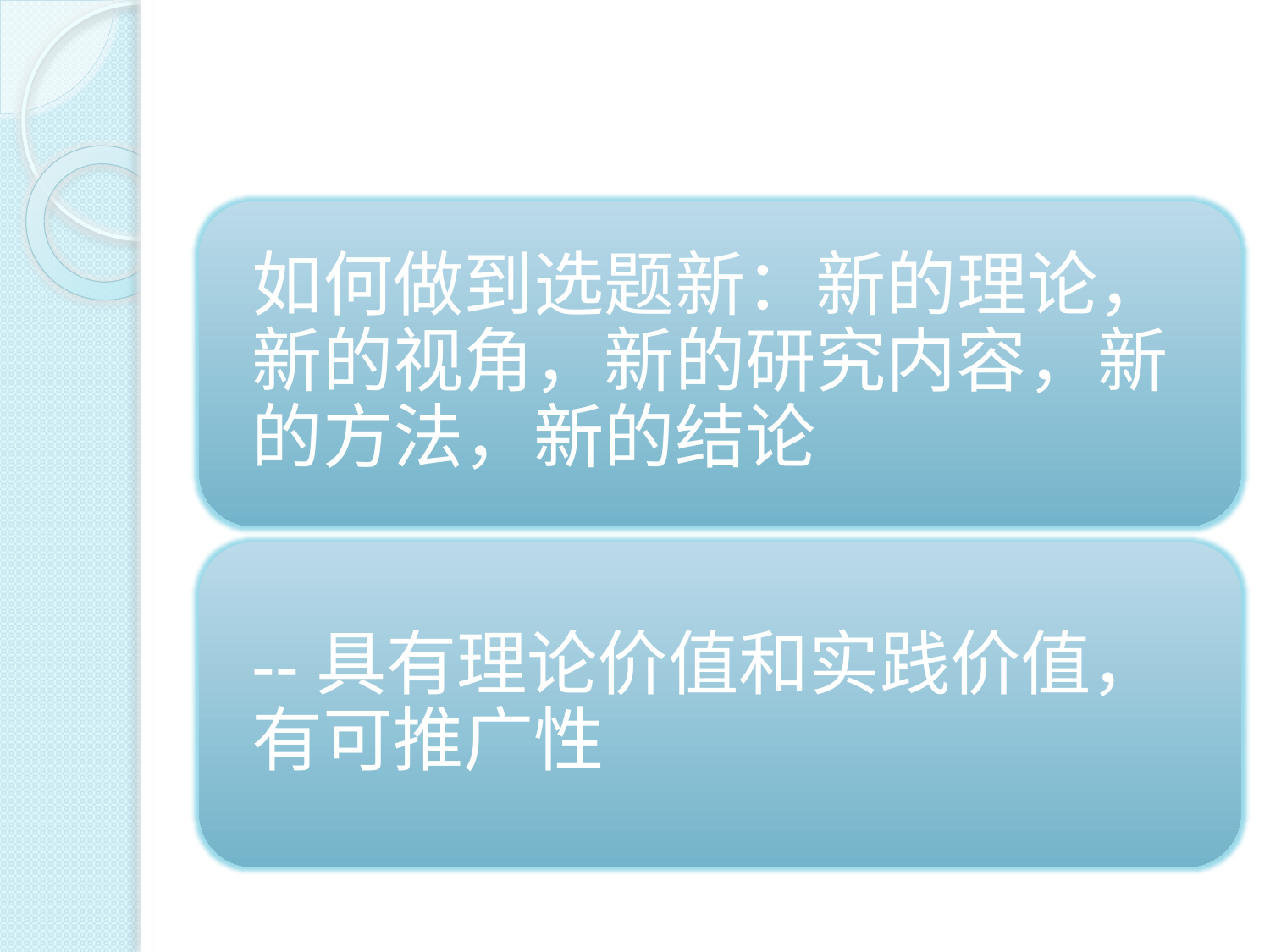

#
如何做到选题新：新的理论，新的视角，新的研究内容，新的方法，新的结论
--具有理论价值和实践价值，有可推广性